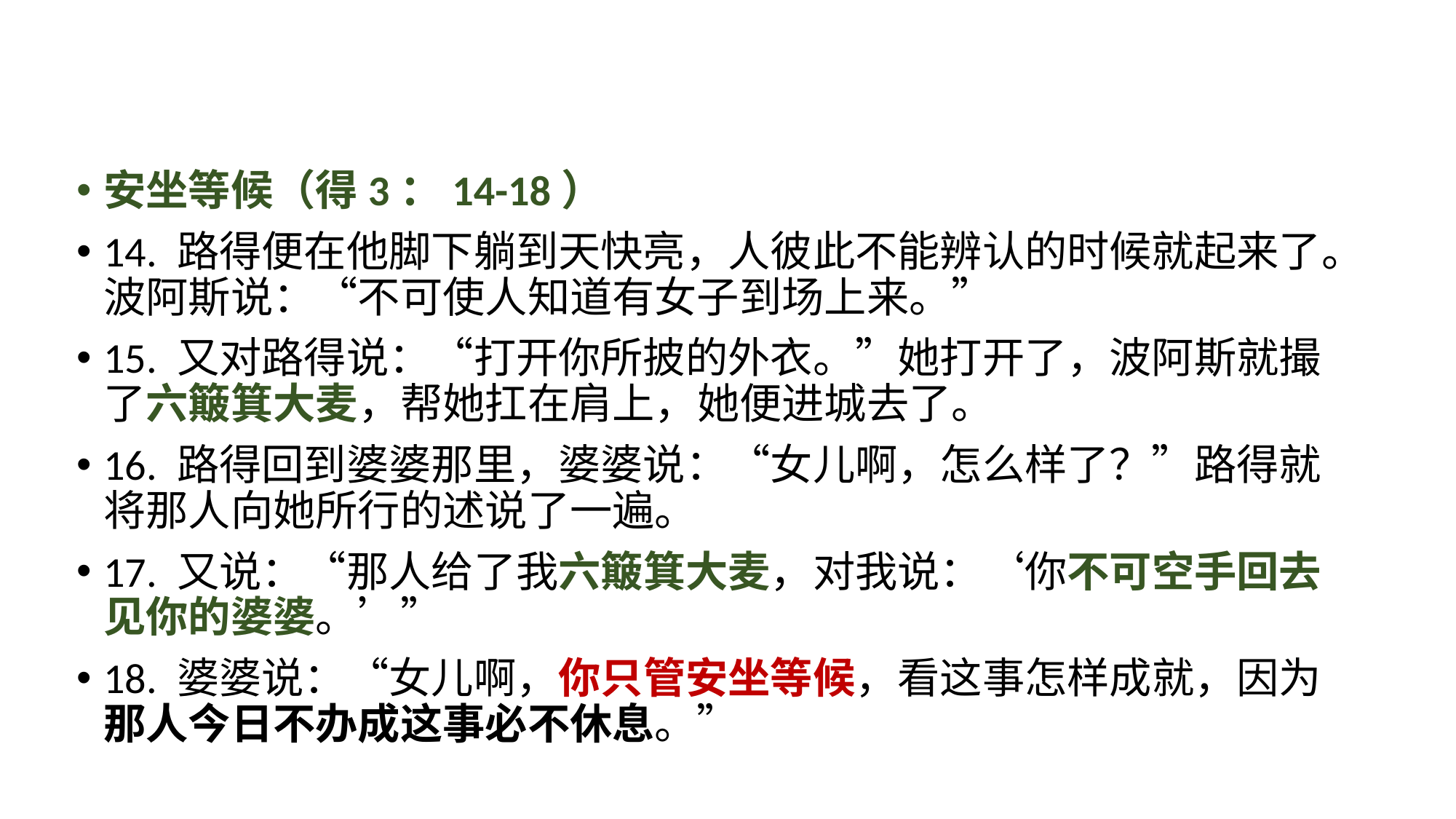

安坐等候（得3：14-18）
14. 路得便在他脚下躺到天快亮，人彼此不能辨认的时候就起来了。波阿斯说：“不可使人知道有女子到场上来。”
15. 又对路得说：“打开你所披的外衣。”她打开了，波阿斯就撮了六簸箕大麦，帮她扛在肩上，她便进城去了。
16. 路得回到婆婆那里，婆婆说：“女儿啊，怎么样了？”路得就将那人向她所行的述说了一遍。
17. 又说：“那人给了我六簸箕大麦，对我说：‘你不可空手回去见你的婆婆。’”
18. 婆婆说：“女儿啊，你只管安坐等候，看这事怎样成就，因为那人今日不办成这事必不休息。”